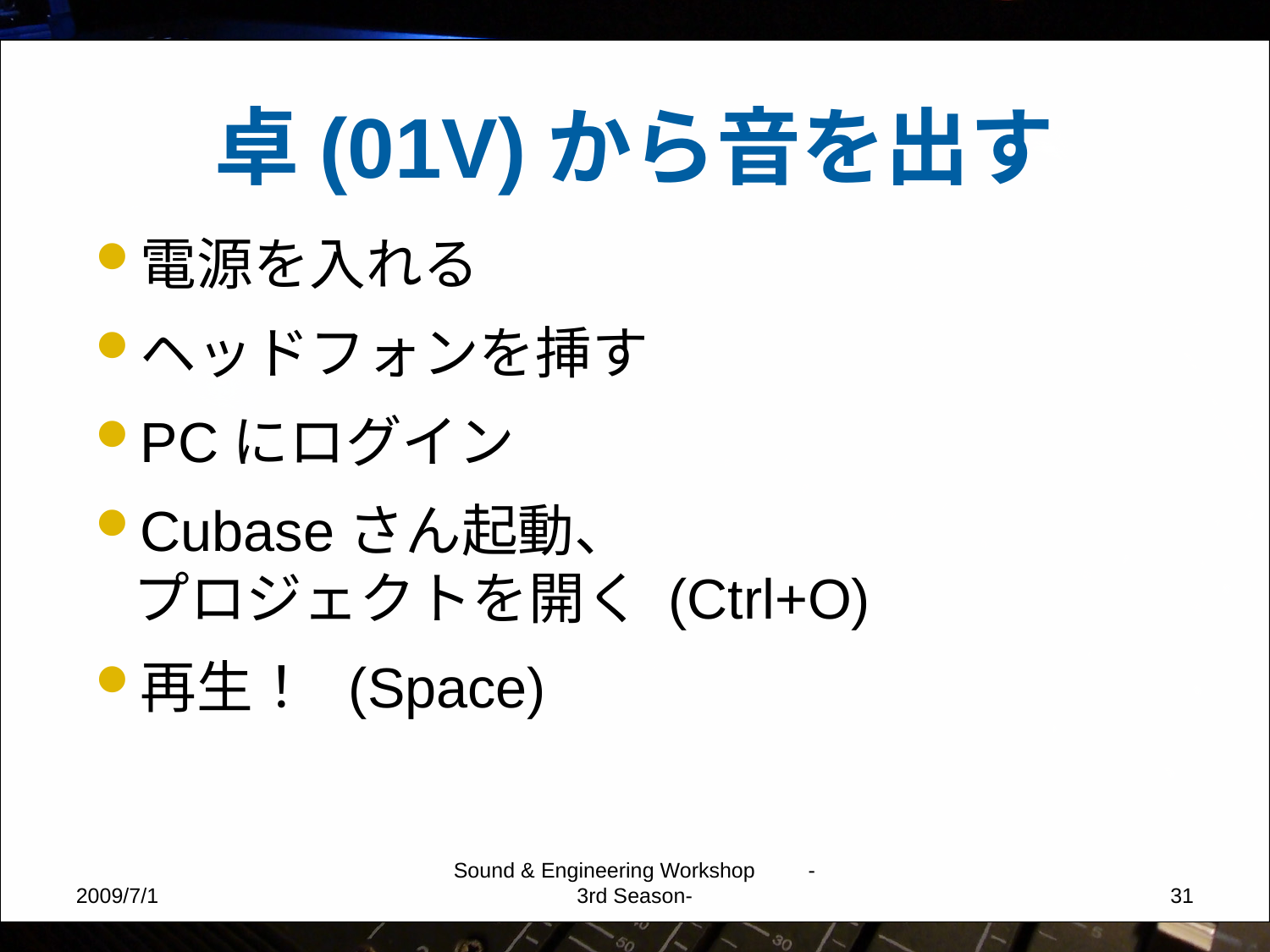

# 卓(01V)から音を出す
電源を入れる
ヘッドフォンを挿す
PCにログイン
Cubaseさん起動、
プロジェクトを開く (Ctrl+O)
再生！  (Space)
2009/7/1
Sound & Engineering Workshop         -3rd Season-
31